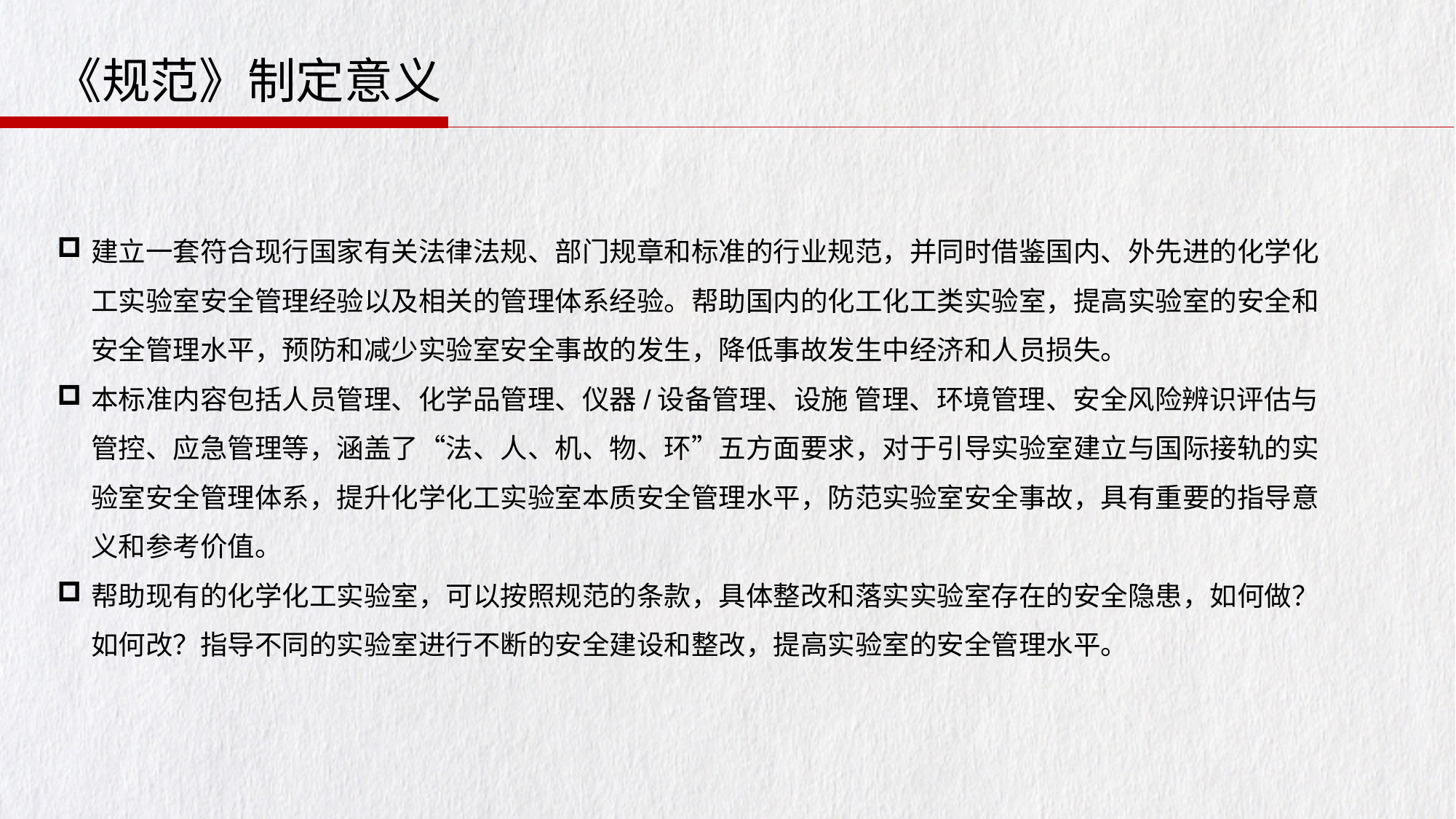

《规范》制定意义
建立一套符合现行国家有关法律法规、部门规章和标准的行业规范，并同时借鉴国内、外先进的化学化工实验室安全管理经验以及相关的管理体系经验。帮助国内的化工化工类实验室，提高实验室的安全和安全管理水平，预防和减少实验室安全事故的发生，降低事故发生中经济和人员损失。
本标准内容包括人员管理、化学品管理、仪器/设备管理、设施 管理、环境管理、安全风险辨识评估与管控、应急管理等，涵盖了“法、人、机、物、环”五方面要求，对于引导实验室建立与国际接轨的实验室安全管理体系，提升化学化工实验室本质安全管理水平，防范实验室安全事故，具有重要的指导意义和参考价值。
帮助现有的化学化工实验室，可以按照规范的条款，具体整改和落实实验室存在的安全隐患，如何做？如何改？指导不同的实验室进行不断的安全建设和整改，提高实验室的安全管理水平。